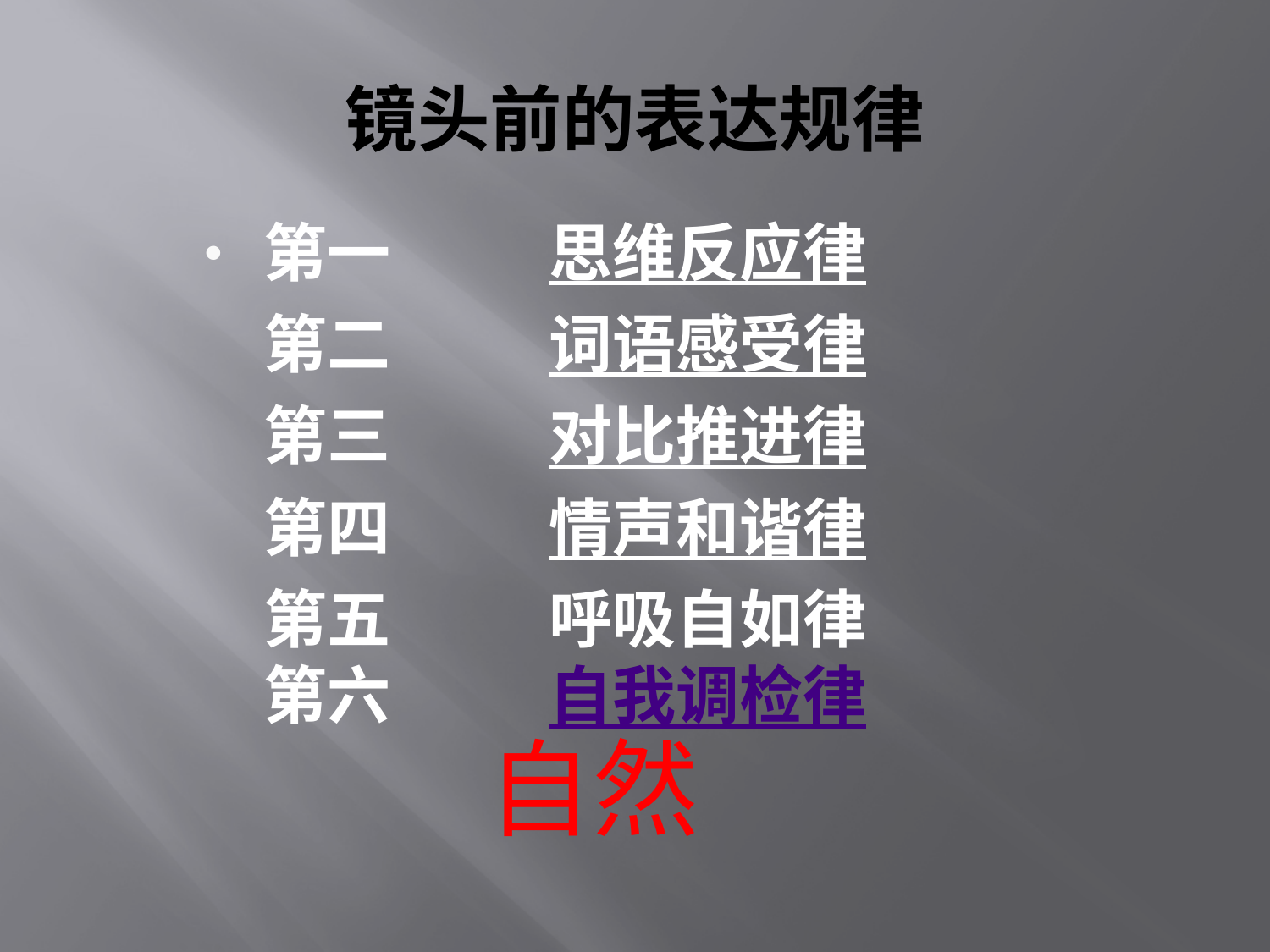

# 镜头前的表达规律
第一           思维反应律
第二           词语感受律
第三           对比推进律
第四           情声和谐律
第五           呼吸自如律
第六           自我调检律
自然